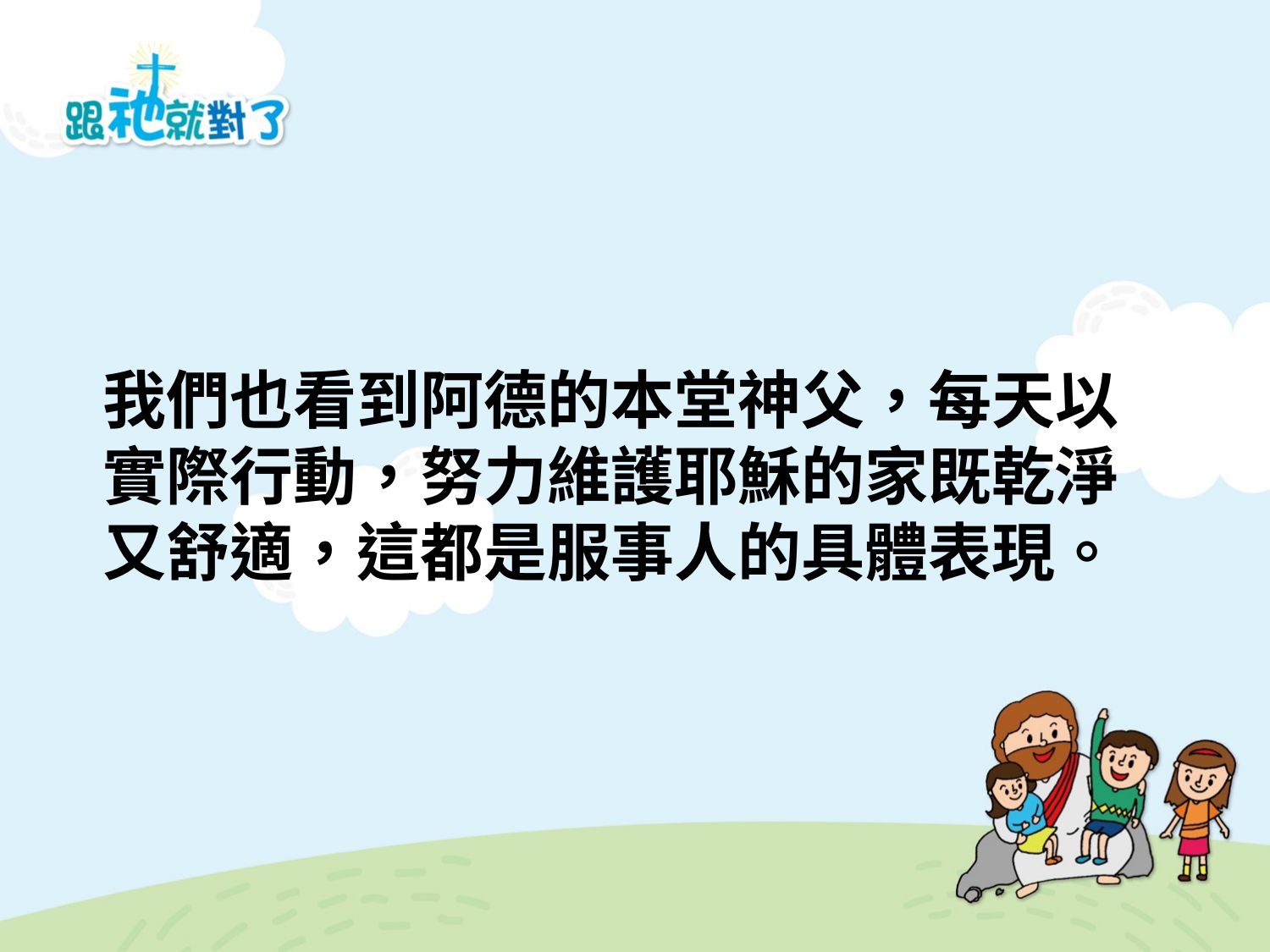

我們也看到阿德的本堂神父，每天以實際行動，努力維護耶穌的家既乾淨又舒適，這都是服事人的具體表現。